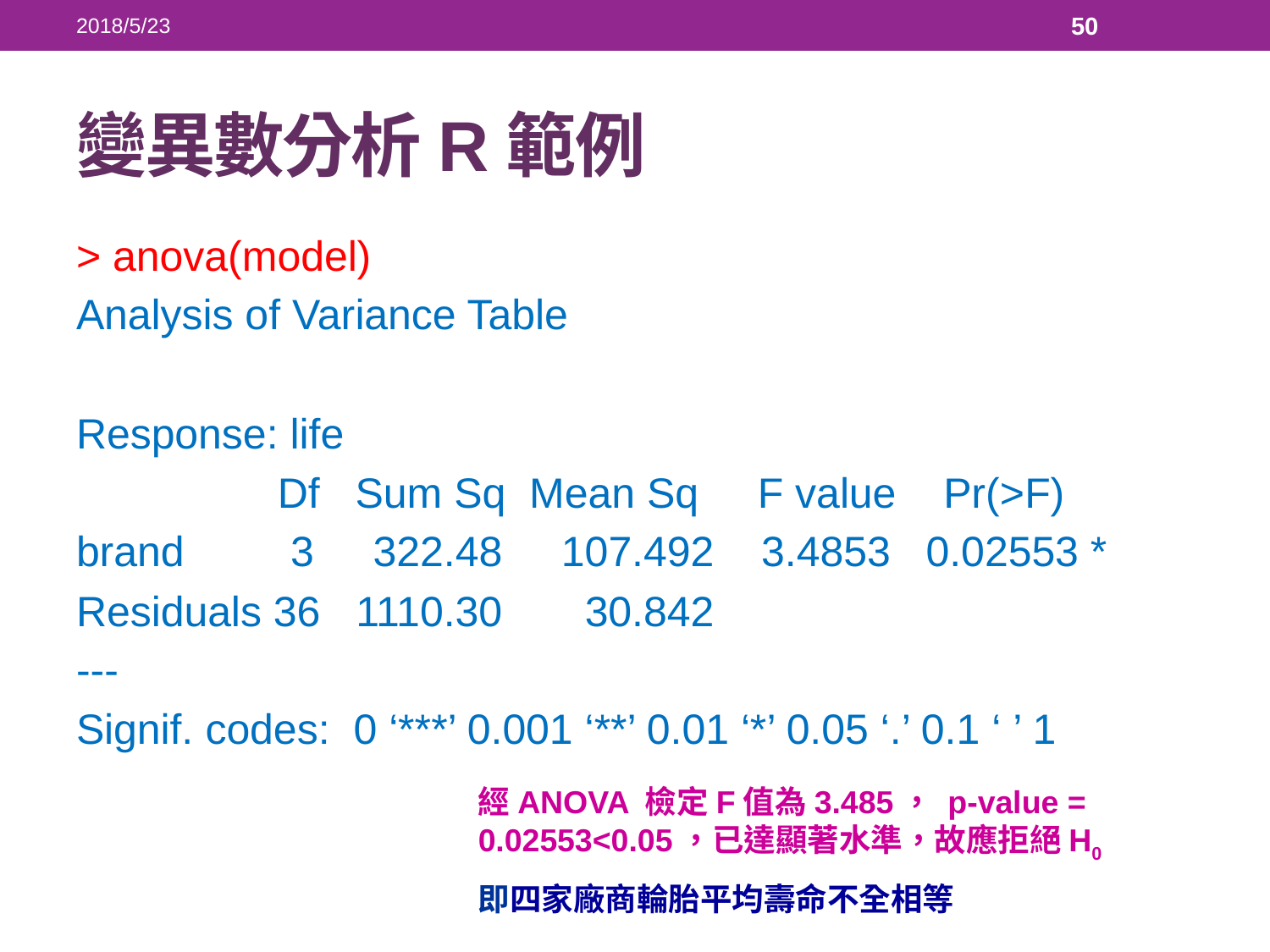

2018/5/23
50
# 變異數分析R範例
> anova(model)
Analysis of Variance Table

Response: life
                 Df   Sum Sq  Mean Sq     F value    Pr(>F)
brand         3     322.48     107.492    3.4853   0.02553 *
Residuals 36   1110.30       30.842
---
Signif. codes:  0 ‘***’ 0.001 ‘**’ 0.01 ‘*’ 0.05 ‘.’ 0.1 ‘ ’ 1
經ANOVA 檢定F值為3.485， p-value = 0.02553<0.05，已達顯著水準，故應拒絕H0
即四家廠商輪胎平均壽命不全相等